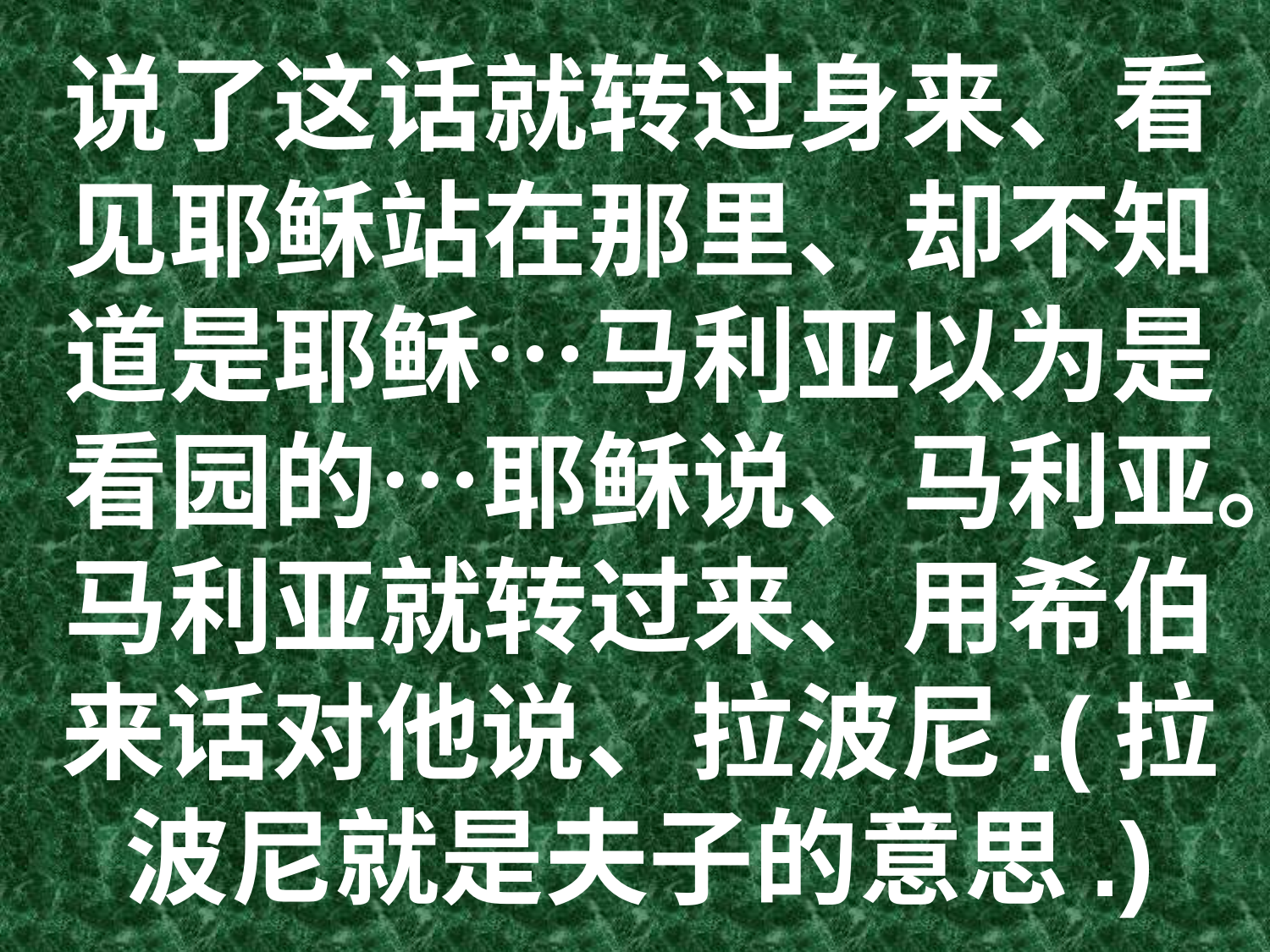

# 说了这话就转过身来、看见耶稣站在那里、却不知道是耶稣…马利亚以为是看园的…耶稣说、马利亚。马利亚就转过来、用希伯来话对他说、拉波尼.(拉波尼就是夫子的意思.)